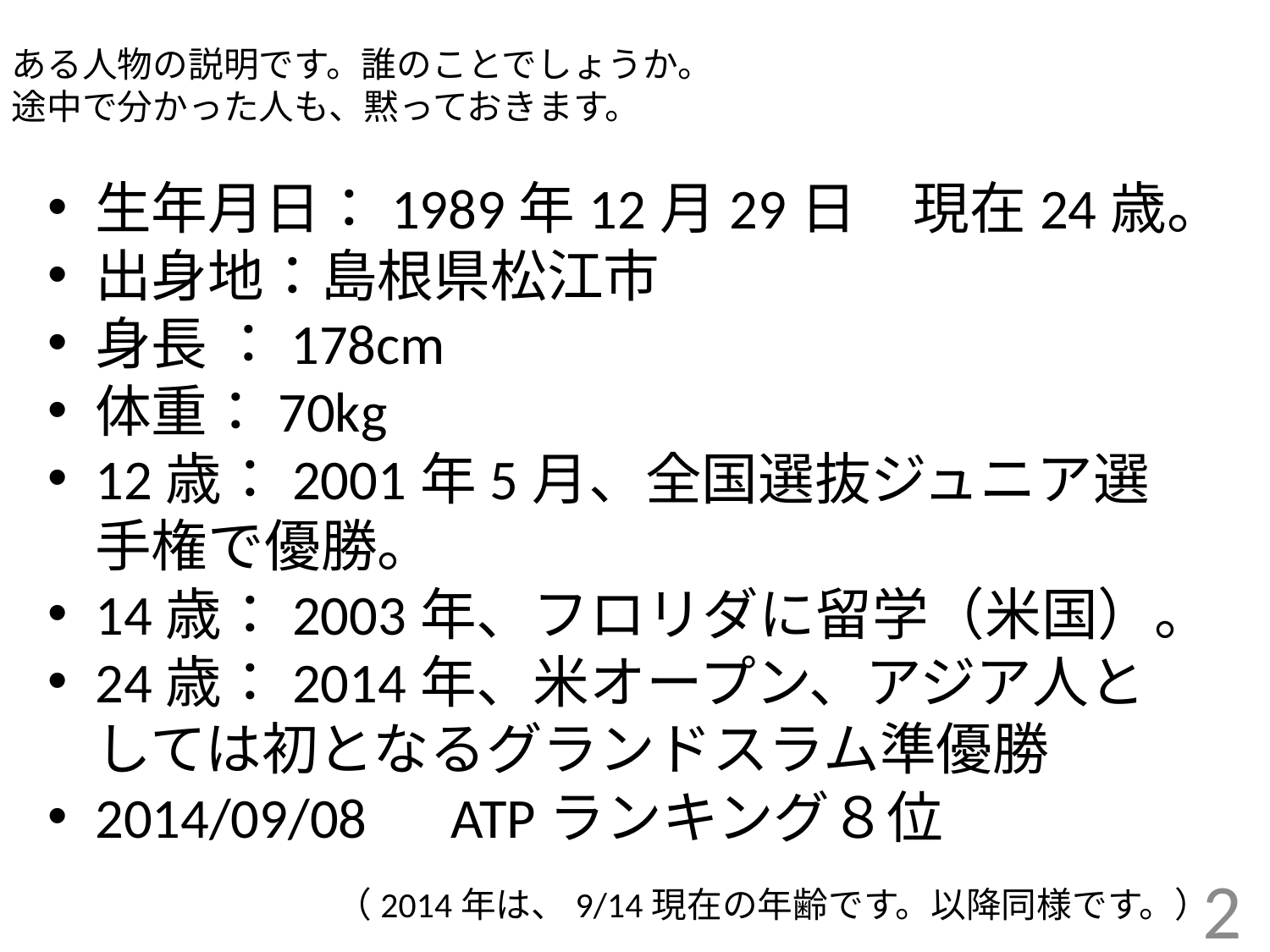

ある人物の説明です。誰のことでしょうか。
途中で分かった人も、黙っておきます。
生年月日：1989年12月29日　現在24歳。
出身地：島根県松江市
身長 ：178cm
体重：70kg
12歳：2001年5月、全国選抜ジュニア選手権で優勝。
14歳：2003年、フロリダに留学（米国）。
24歳：2014年、米オープン、アジア人としては初となるグランドスラム準優勝
2014/09/08　ATPランキング８位
（2014年は、9/14現在の年齢です。以降同様です。）
2